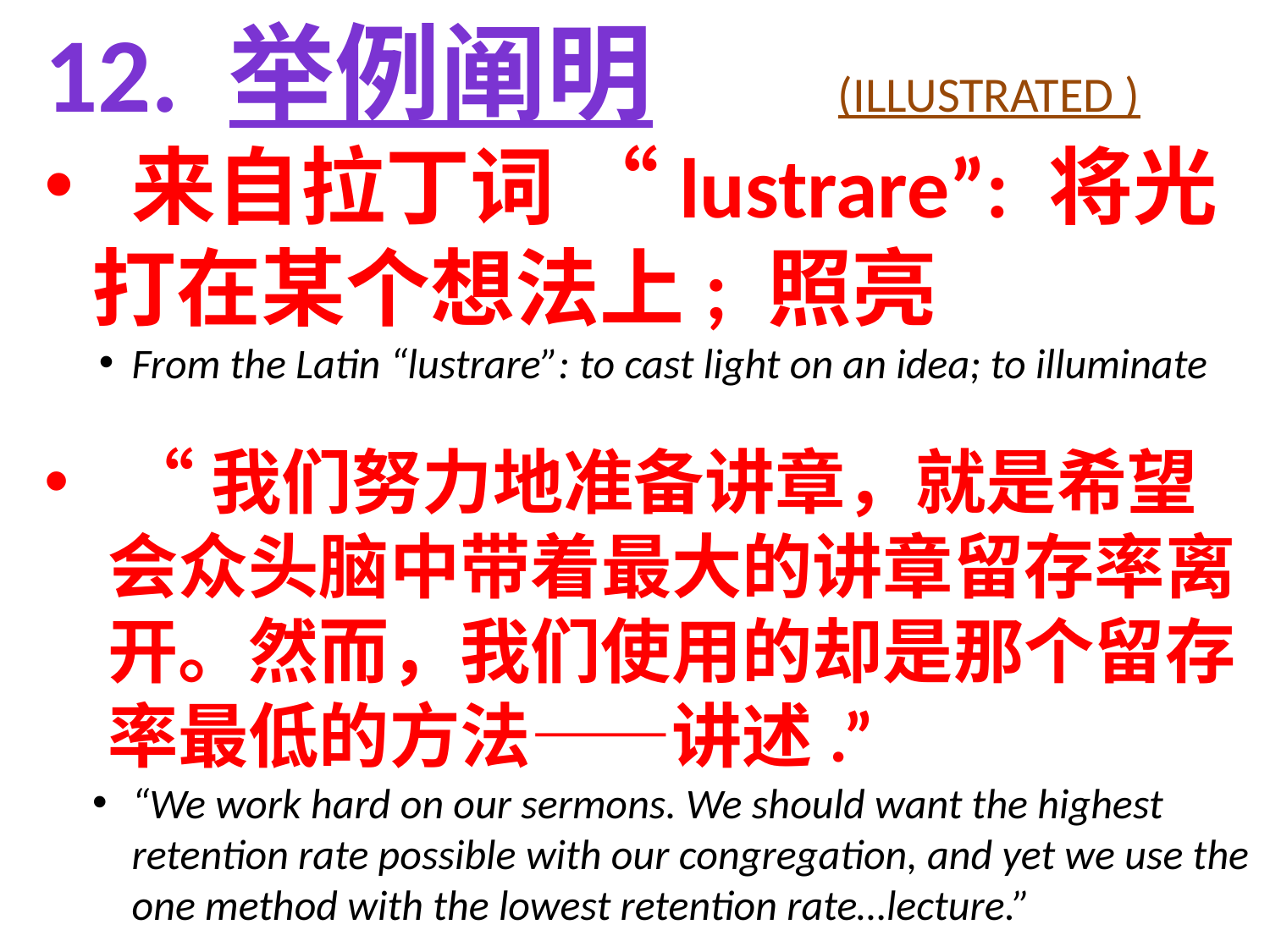

12. 举例阐明		(ILLUSTRATED )
 来自拉丁词 “lustrare”: 将光打在某个想法上; 照亮
From the Latin “lustrare”: to cast light on an idea; to illuminate

 “我们努力地准备讲章，就是希望会众头脑中带着最大的讲章留存率离开。然而，我们使用的却是那个留存率最低的方法——讲述.”
“We work hard on our sermons. We should want the highest retention rate possible with our congregation, and yet we use the one method with the lowest retention rate…lecture.”